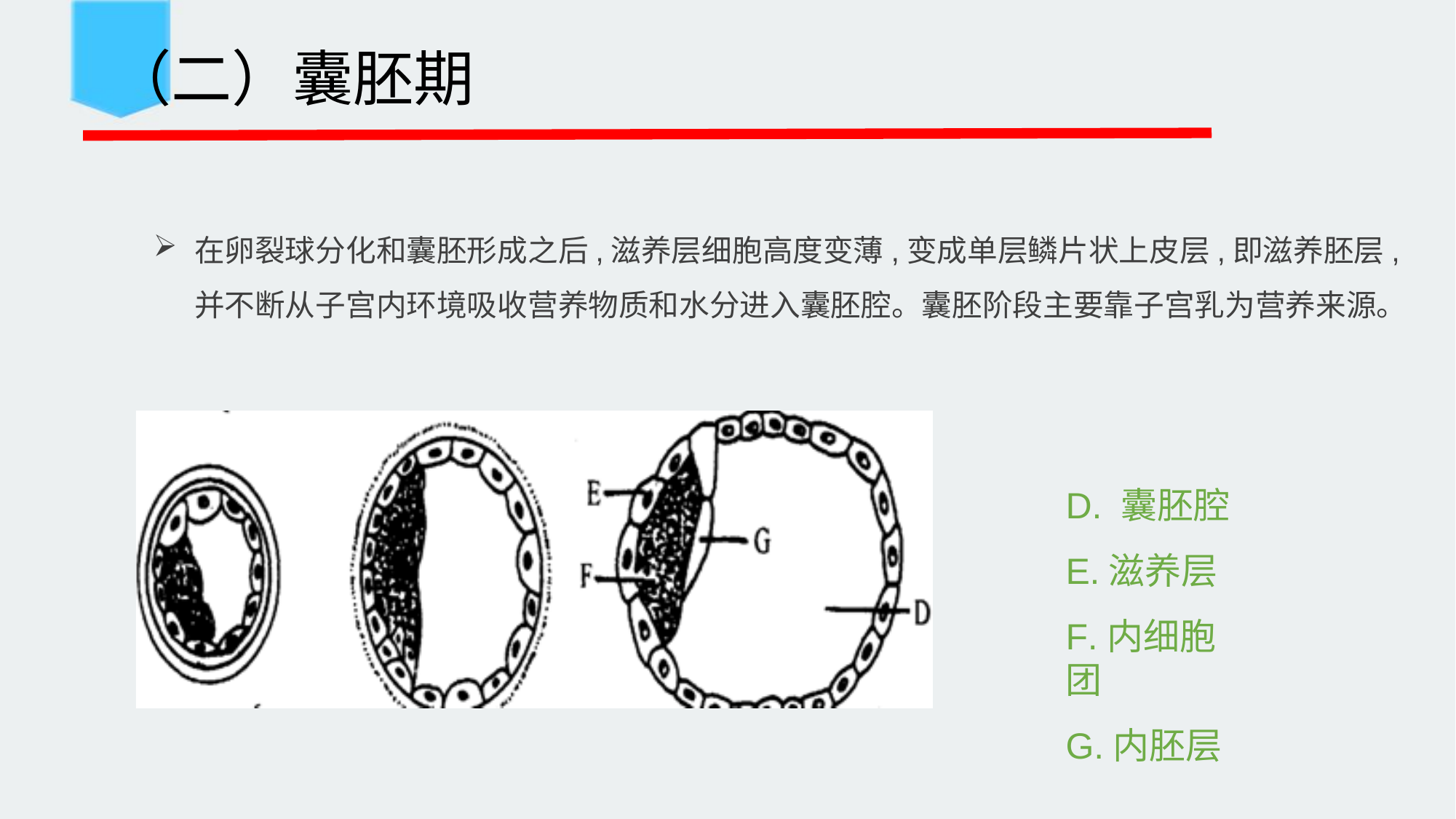

（二）囊胚期
在卵裂球分化和囊胚形成之后,滋养层细胞高度变薄,变成单层鳞片状上皮层,即滋养胚层,并不断从子宫内环境吸收营养物质和水分进入囊胚腔。囊胚阶段主要靠子宫乳为营养来源。

D. 囊胚腔
E.滋养层
F.内细胞团
G.内胚层